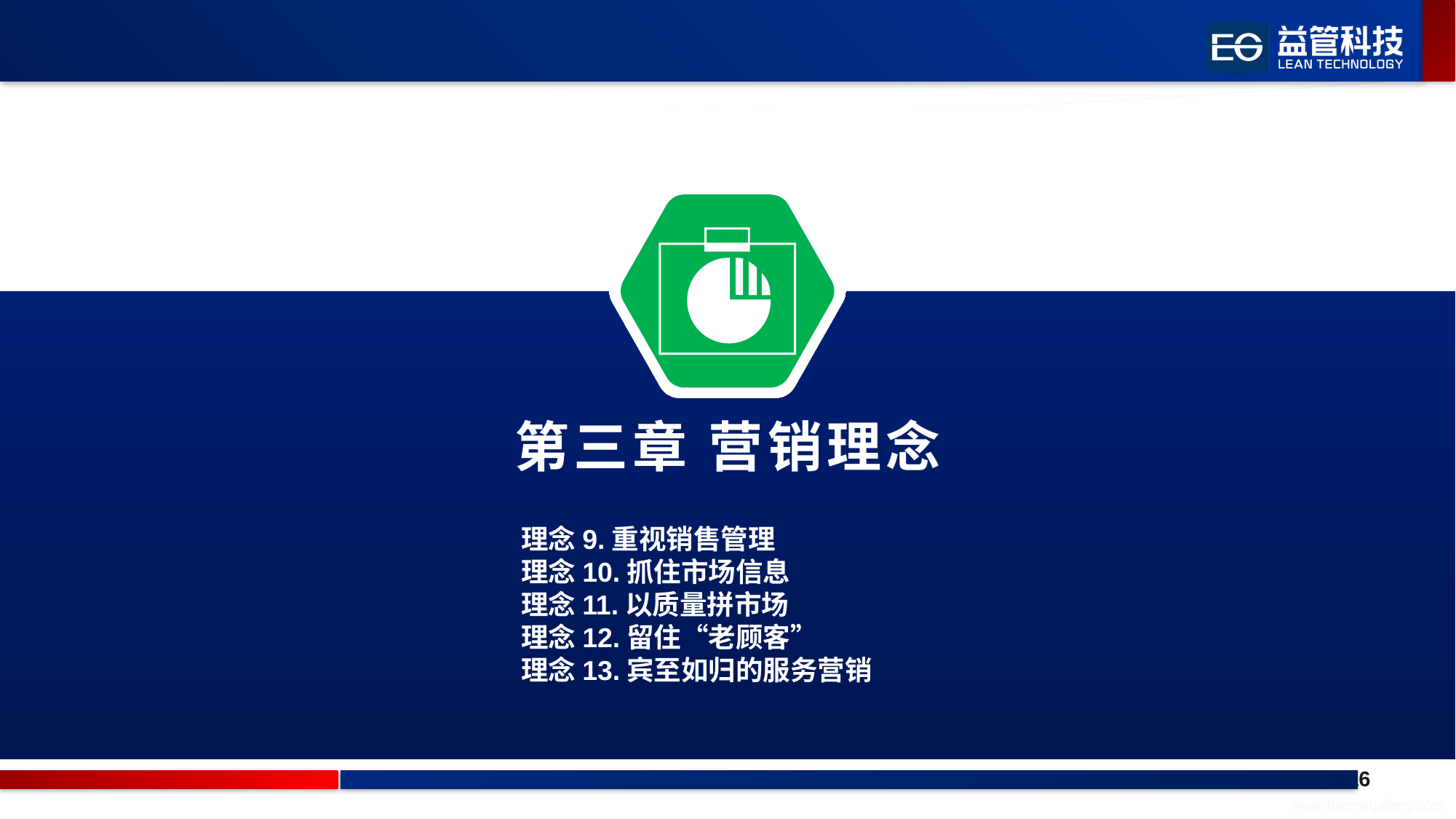

第三章 营销理念
理念9.重视销售管理
理念10.抓住市场信息
理念11.以质量拼市场
理念12.留住“老顾客”
理念13.宾至如归的服务营销